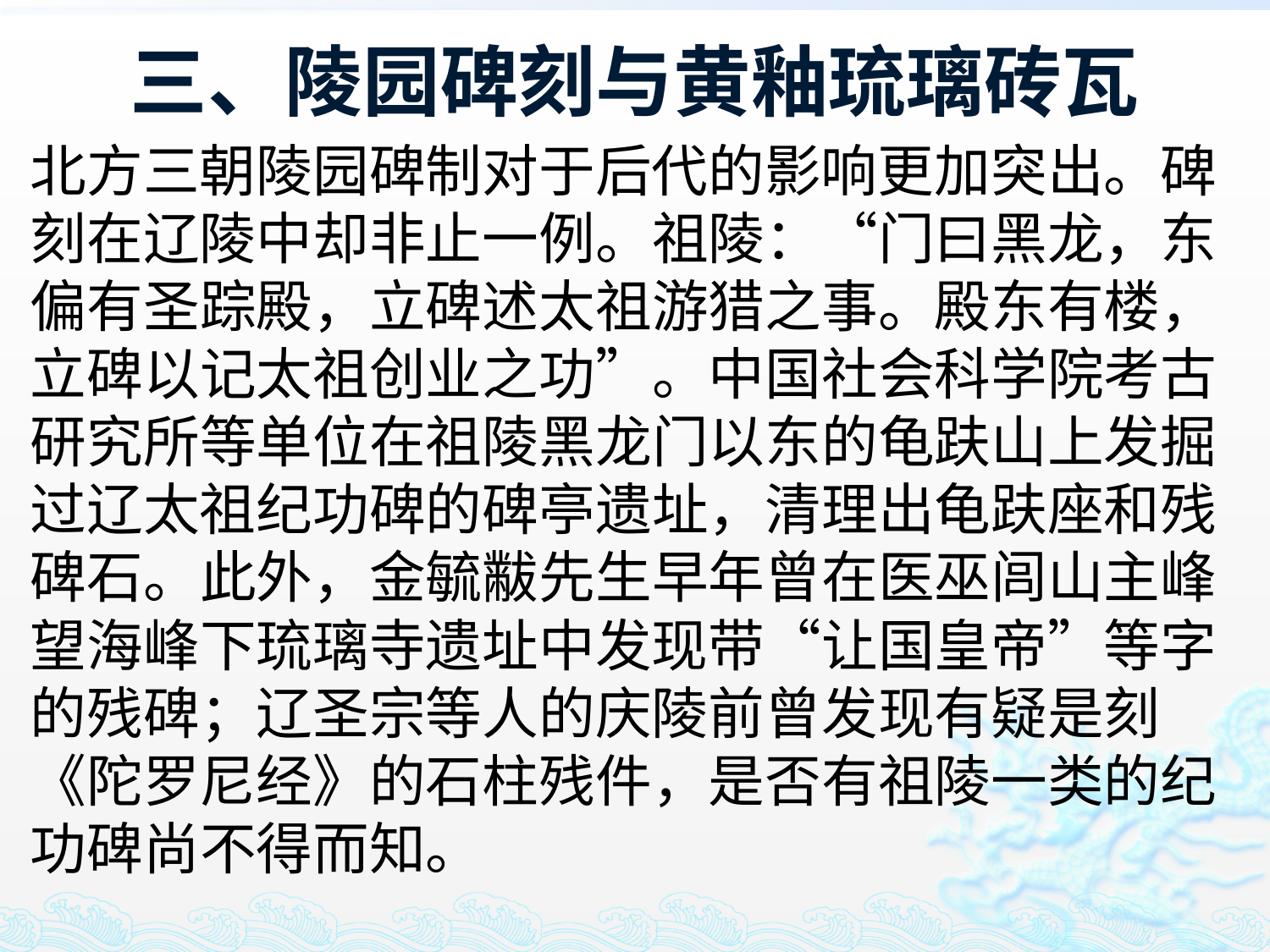

# 三、陵园碑刻与黄釉琉璃砖瓦
北方三朝陵园碑制对于后代的影响更加突出。碑刻在辽陵中却非止一例。祖陵：“门曰黑龙，东偏有圣踪殿，立碑述太祖游猎之事。殿东有楼，立碑以记太祖创业之功”。中国社会科学院考古研究所等单位在祖陵黑龙门以东的龟趺山上发掘过辽太祖纪功碑的碑亭遗址，清理出龟趺座和残碑石。此外，金毓黻先生早年曾在医巫闾山主峰望海峰下琉璃寺遗址中发现带“让国皇帝”等字的残碑；辽圣宗等人的庆陵前曾发现有疑是刻《陀罗尼经》的石柱残件，是否有祖陵一类的纪功碑尚不得而知。